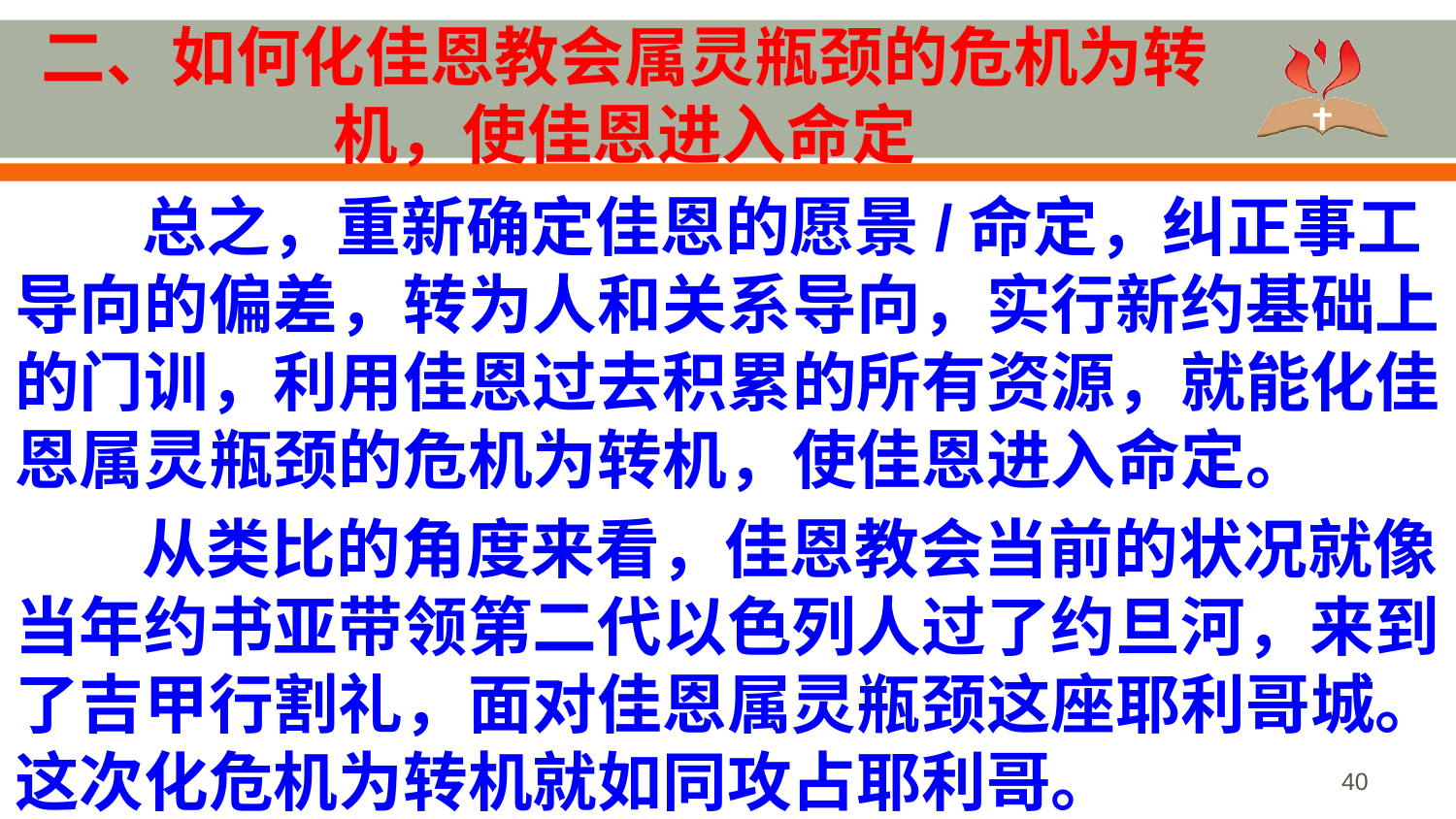

# 二、如何化佳恩教会属灵瓶颈的危机为转机，使佳恩进入命定
总之，重新确定佳恩的愿景/命定，纠正事工导向的偏差，转为人和关系导向，实行新约基础上的门训，利用佳恩过去积累的所有资源，就能化佳恩属灵瓶颈的危机为转机，使佳恩进入命定。
从类比的角度来看，佳恩教会当前的状况就像当年约书亚带领第二代以色列人过了约旦河，来到了吉甲行割礼，面对佳恩属灵瓶颈这座耶利哥城。这次化危机为转机就如同攻占耶利哥。

40